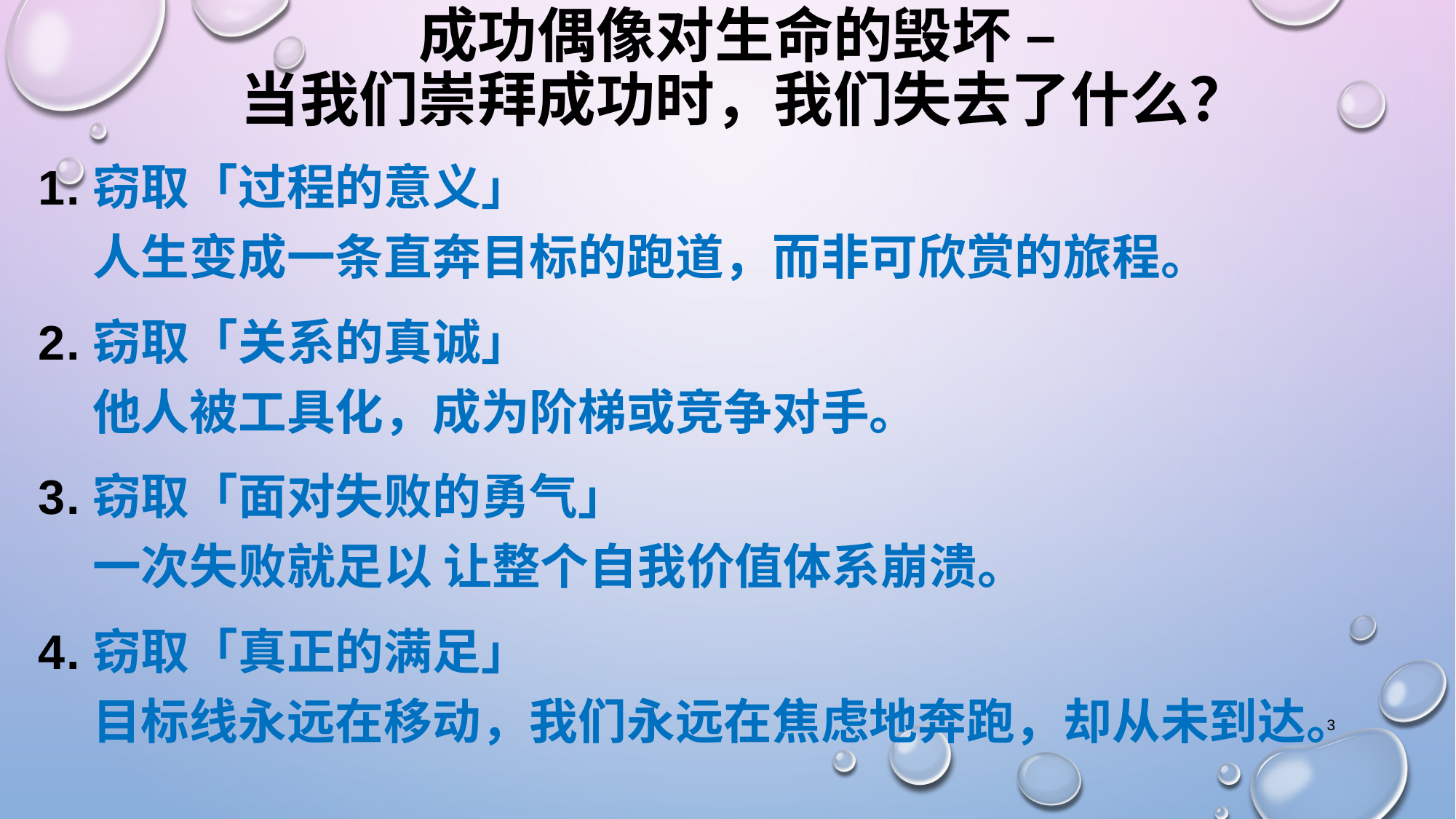

# 成功偶像对生命的毁坏 – 当我们崇拜成功时，我们失去了什么？
窃取「过程的意义」
人生变成一条直奔目标的跑道，而非可欣赏的旅程。
窃取「关系的真诚」
他人被工具化，成为阶梯或竞争对手。
窃取「面对失败的勇气」
一次失败就足以 让整个自我价值体系崩溃。
窃取「真正的满足」
目标线永远在移动，我们永远在焦虑地奔跑，却从未到达。
3